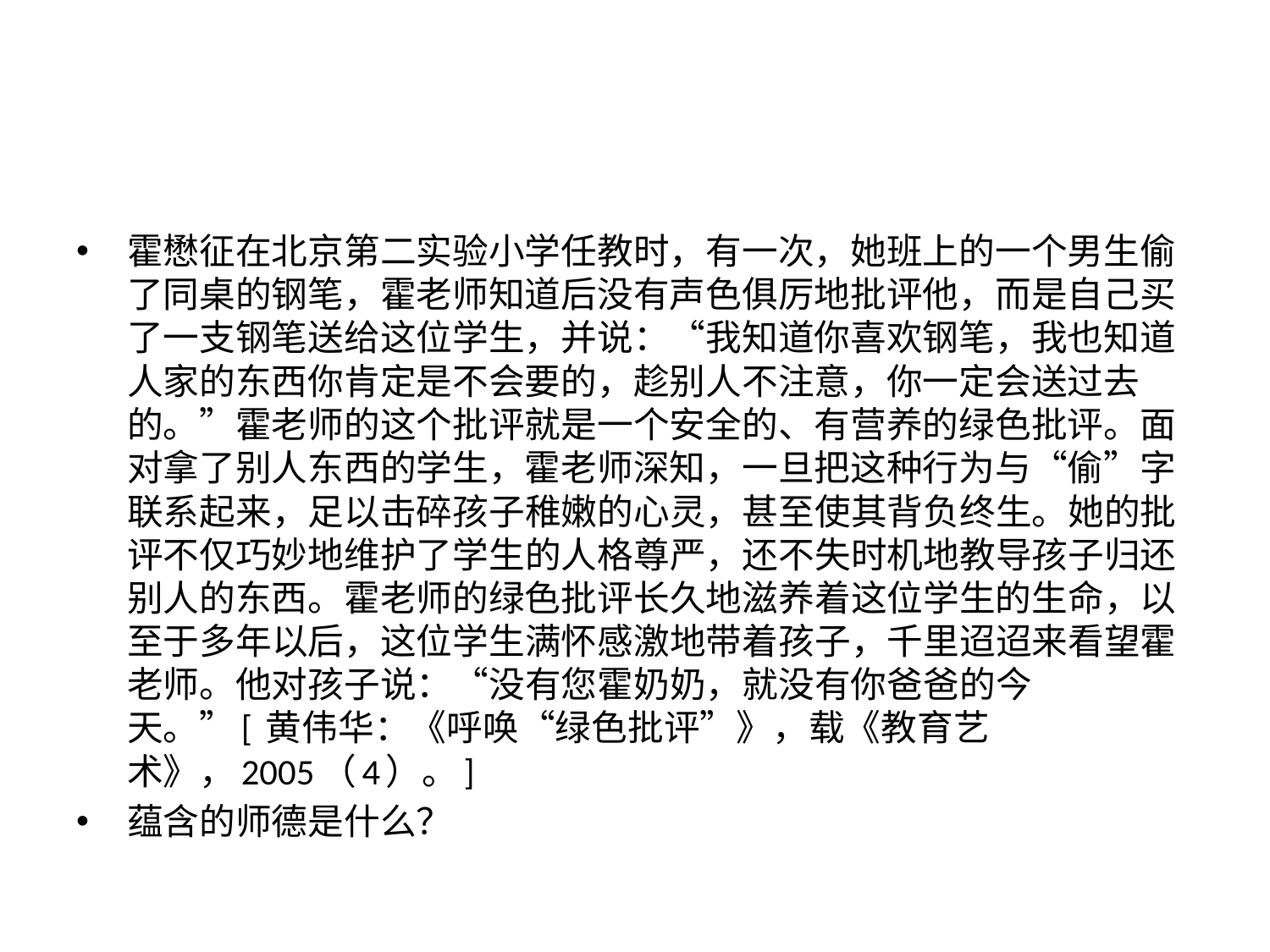

#
霍懋征在北京第二实验小学任教时，有一次，她班上的一个男生偷了同桌的钢笔，霍老师知道后没有声色俱厉地批评他，而是自己买了一支钢笔送给这位学生，并说：“我知道你喜欢钢笔，我也知道人家的东西你肯定是不会要的，趁别人不注意，你一定会送过去的。”霍老师的这个批评就是一个安全的、有营养的绿色批评。面对拿了别人东西的学生，霍老师深知，一旦把这种行为与“偷”字联系起来，足以击碎孩子稚嫩的心灵，甚至使其背负终生。她的批评不仅巧妙地维护了学生的人格尊严，还不失时机地教导孩子归还别人的东西。霍老师的绿色批评长久地滋养着这位学生的生命，以至于多年以后，这位学生满怀感激地带着孩子，千里迢迢来看望霍老师。他对孩子说：“没有您霍奶奶，就没有你爸爸的今天。”[ 黄伟华：《呼唤“绿色批评”》，载《教育艺术》，2005（4）。]
蕴含的师德是什么？